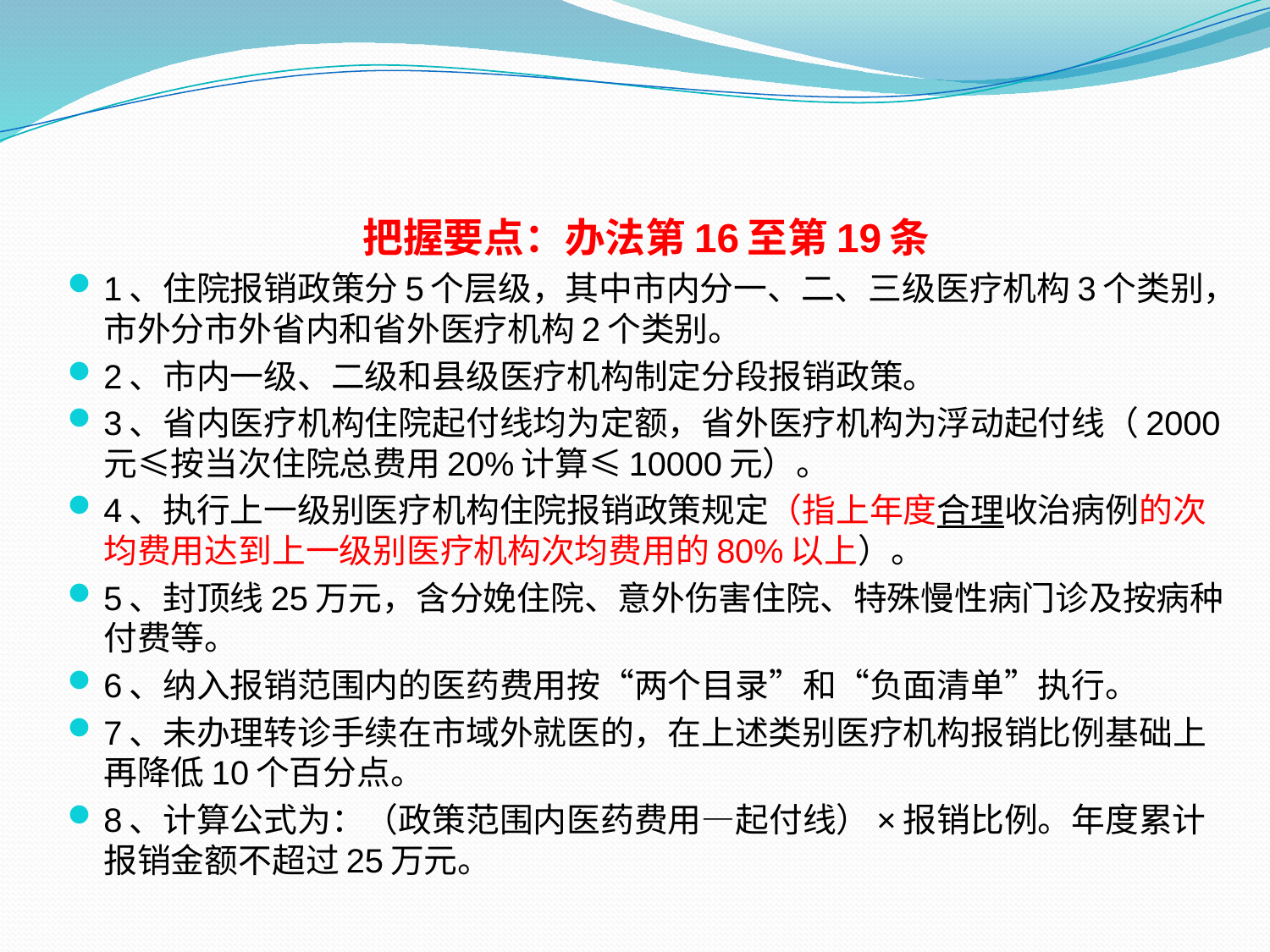

#
把握要点：办法第16至第19条
1、住院报销政策分5个层级，其中市内分一、二、三级医疗机构3个类别，市外分市外省内和省外医疗机构2个类别。
2、市内一级、二级和县级医疗机构制定分段报销政策。
3、省内医疗机构住院起付线均为定额，省外医疗机构为浮动起付线（2000元≤按当次住院总费用20%计算≤10000元）。
4、执行上一级别医疗机构住院报销政策规定（指上年度合理收治病例的次均费用达到上一级别医疗机构次均费用的80%以上）。
5、封顶线25万元，含分娩住院、意外伤害住院、特殊慢性病门诊及按病种付费等。
6、纳入报销范围内的医药费用按“两个目录”和“负面清单”执行。
7、未办理转诊手续在市域外就医的，在上述类别医疗机构报销比例基础上再降低10个百分点。
8、计算公式为：（政策范围内医药费用—起付线）×报销比例。年度累计报销金额不超过25万元。